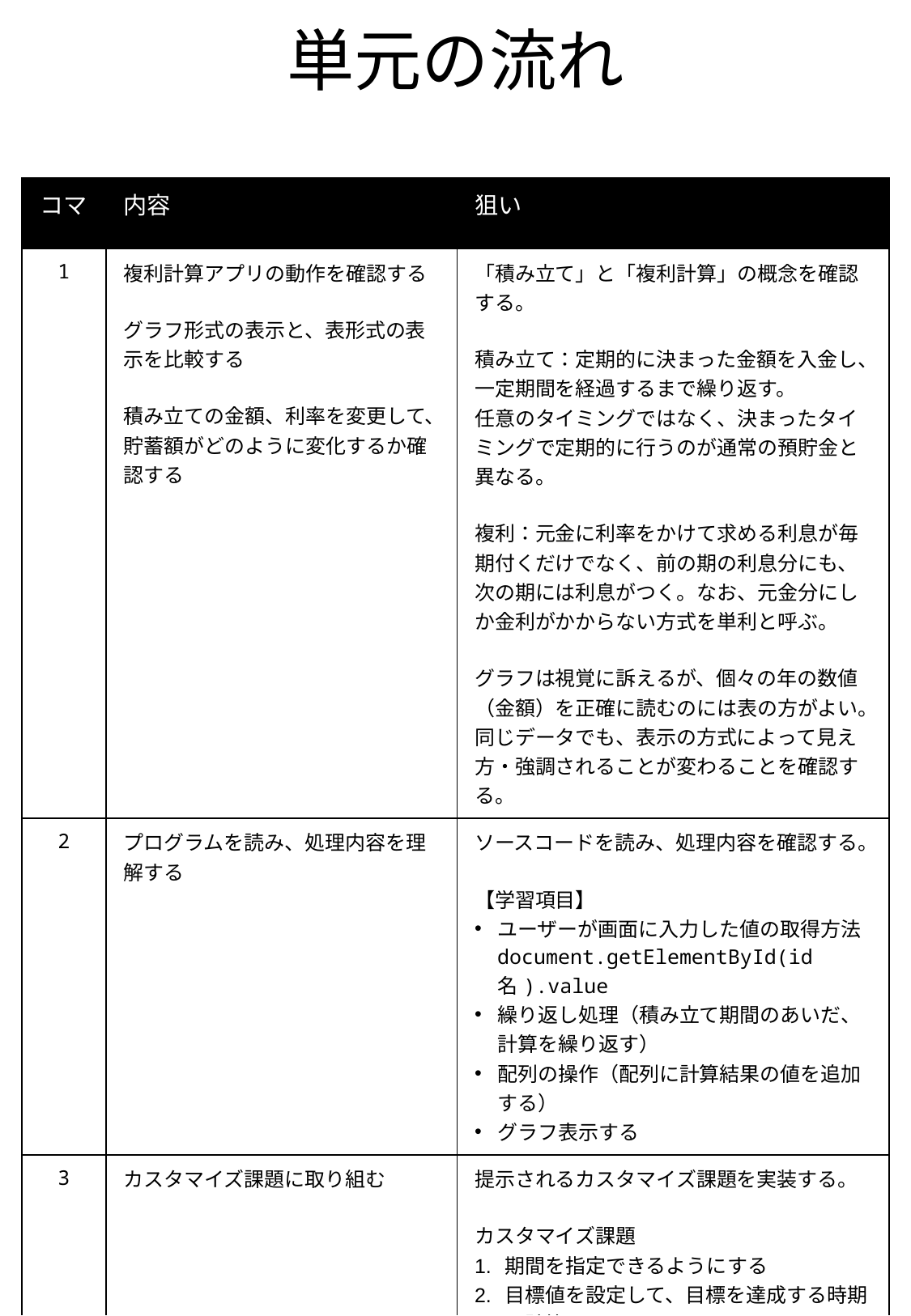

# 単元の流れ
| コマ | 内容 | 狙い |
| --- | --- | --- |
| 1 | 複利計算アプリの動作を確認する グラフ形式の表示と、表形式の表示を比較する 積み立ての金額、利率を変更して、貯蓄額がどのように変化するか確認する | 「積み立て」と「複利計算」の概念を確認する。 積み立て：定期的に決まった金額を入金し、一定期間を経過するまで繰り返す。 任意のタイミングではなく、決まったタイミングで定期的に行うのが通常の預貯金と異なる。 複利：元金に利率をかけて求める利息が毎期付くだけでなく、前の期の利息分にも、次の期には利息がつく。なお、元金分にしか金利がかからない方式を単利と呼ぶ。 グラフは視覚に訴えるが、個々の年の数値（金額）を正確に読むのには表の方がよい。同じデータでも、表示の方式によって見え方・強調されることが変わることを確認する。 |
| 2 | プログラムを読み、処理内容を理解する | ソースコードを読み、処理内容を確認する。 【学習項目】 ユーザーが画面に入力した値の取得方法document.getElementById(id名).value 繰り返し処理（積み立て期間のあいだ、計算を繰り返す） 配列の操作（配列に計算結果の値を追加する） グラフ表示する |
| 3 | カスタマイズ課題に取り組む | 提示されるカスタマイズ課題を実装する。 カスタマイズ課題 期間を指定できるようにする 目標値を設定して、目標を達成する時期を計算できるようにする |